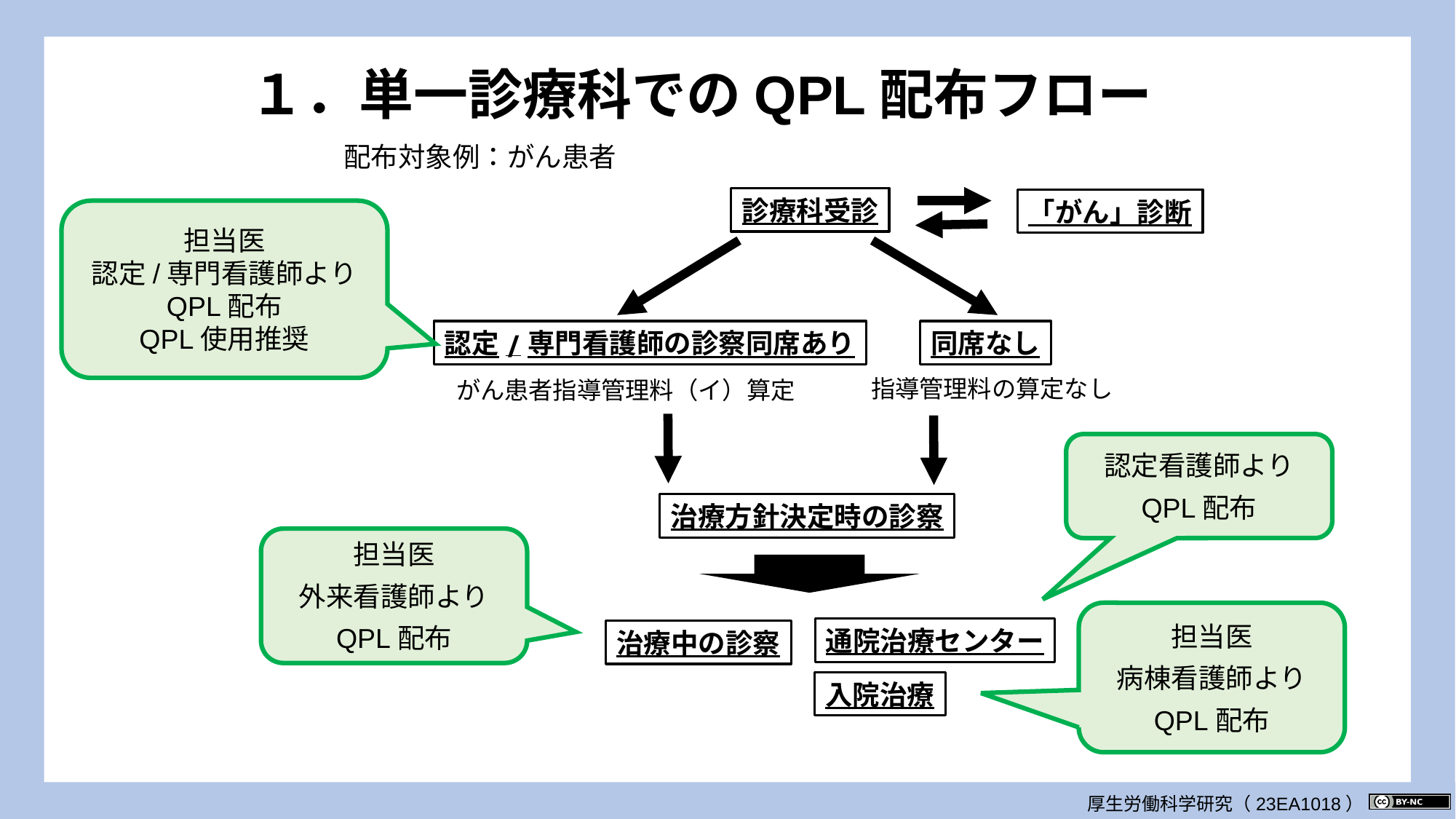

１．単一診療科でのQPL配布フロー
配布対象例：がん患者

診療科受診
「がん」診断
担当医
認定/専門看護師より
QPL配布
QPL使用推奨
認定/専門看護師の診察同席あり
同席なし
指導管理料の算定なし
がん患者指導管理料（イ）算定
認定看護師より
QPL配布
治療方針決定時の診察
担当医
外来看護師より
QPL配布

担当医
病棟看護師より
QPL配布
通院治療センター
治療中の診察
入院治療